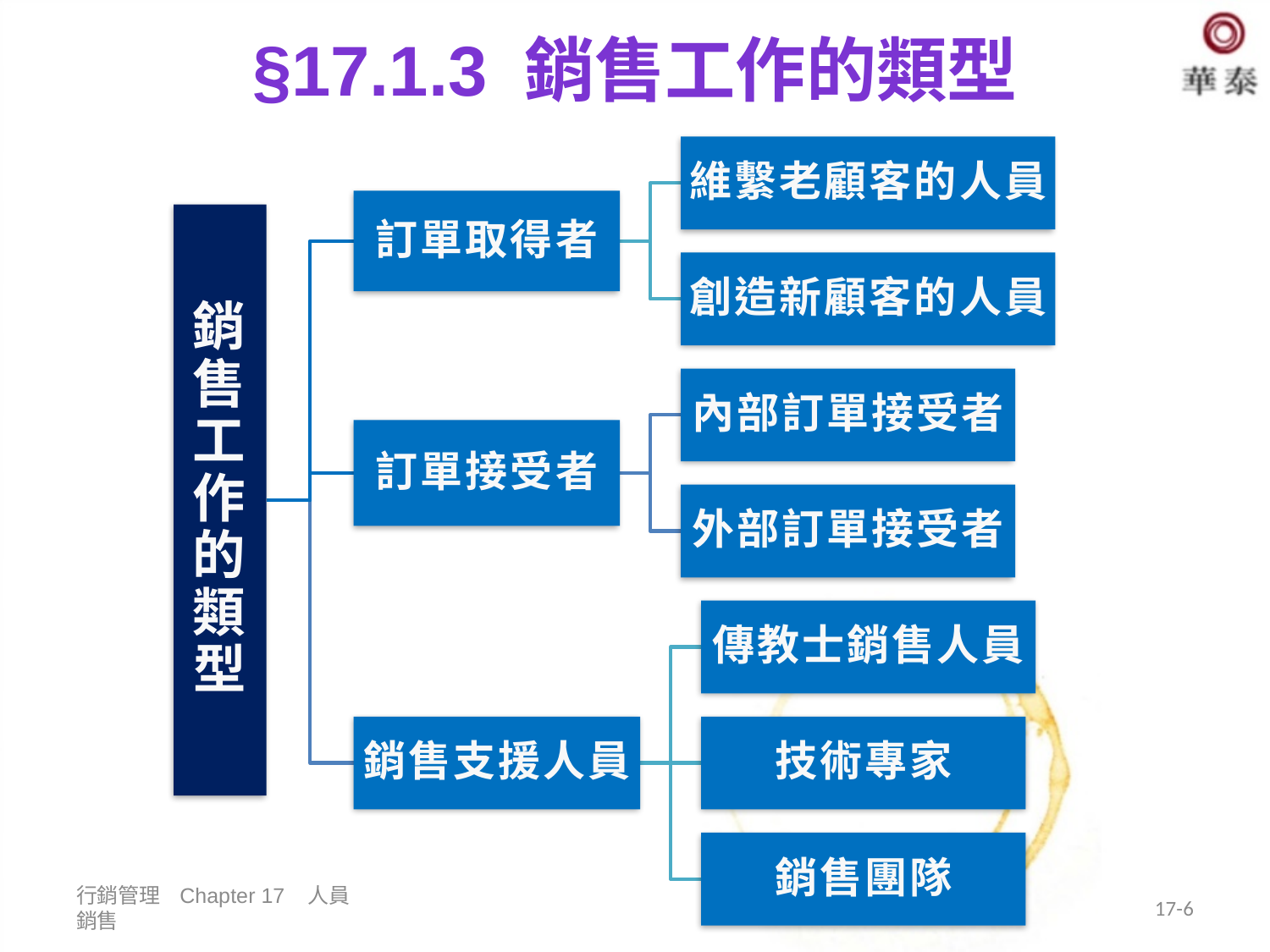

# §17.1.3 銷售工作的類型

銷售工作的類型
訂單取得者
維繫老顧客的人員
創造新顧客的人員
訂單接受者
內部訂單接受者
外部訂單接受者
銷售支援人員
傳教士銷售人員
技術專家
銷售團隊
行銷管理   Chapter 17   人員銷售
17-6